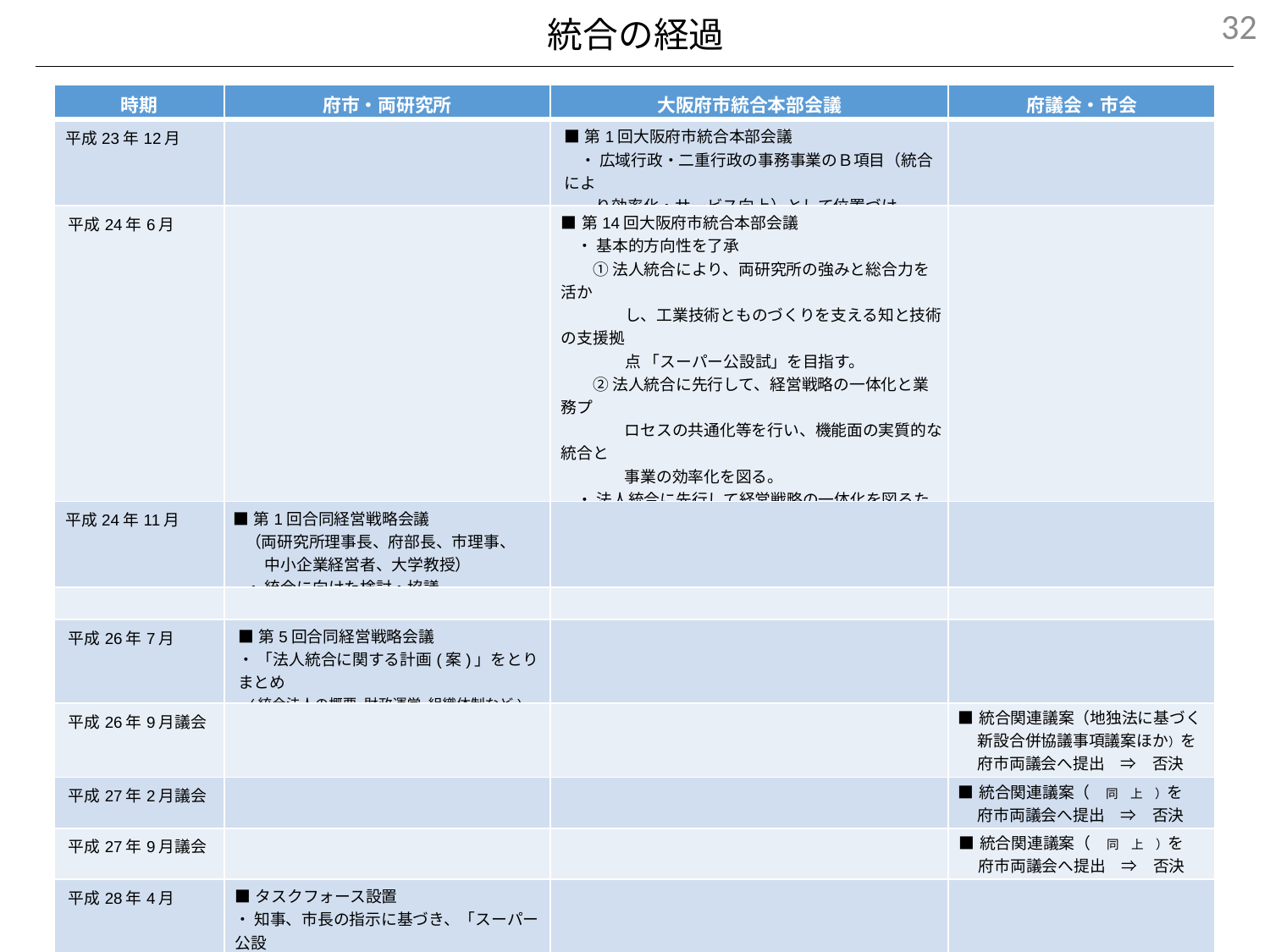

32
統合の経過
| 時期 | 府市・両研究所 | 大阪府市統合本部会議 | 府議会・市会 |
| --- | --- | --- | --- |
| 平成23年12月 |  | ■第1回大阪府市統合本部会議 　・ 広域行政・二重行政の事務事業のＢ項目（統合によ 　　り効率化・サービス向上）として位置づけ |  |
| 平成24年6月 |  | ■第14回大阪府市統合本部会議 　・ 基本的方向性を了承 　　① 法人統合により、両研究所の強みと総合力を活か 　　　　し、工業技術とものづくりを支える知と技術の支援拠 　　　　点 「スーパー公設試」を目指す。 　　② 法人統合に先行して、経営戦略の一体化と業務プ 　　　　ロセスの共通化等を行い、機能面の実質的な統合と 　　　　事業の効率化を図る。 　・ 法人統合に先行して経営戦略の一体化を図るため 　　「合同経営戦略会議」を設置することを了承 |  |
| 平成24年11月 | ■第1回合同経営戦略会議 　（両研究所理事長、府部長、市理事、 　 　中小企業経営者、大学教授） 　・ 統合に向けた検討・協議 |  |  |
|  |  |  |  |
| 平成26年7月 | ■第5回合同経営戦略会議 ・ 「法人統合に関する計画(案)」をとりまとめ (統合法人の概要､財政運営､組織体制など) |  |  |
| 平成26年9月議会 |  |  | ■統合関連議案（地独法に基づく 　 新設合併協議事項議案ほか）を 　 府市両議会へ提出　⇒　否決 |
| 平成27年2月議会 |  |  | ■統合関連議案（　同　上　）を 　 府市両議会へ提出　⇒　否決 |
| 平成27年9月議会 |  |  | ■統合関連議案（　同　上　）を 　 府市両議会へ提出　⇒　否決 |
| 平成28年4月 | ■タスクフォース設置 ・ 知事、市長の指示に基づき、「スーパー公設 　試」の設立に向けて、調査・検討を開始 |  |  |

府・市の両議会において関連議案の議決を経て
■平成29年4月１日　大阪産業技術研究所設立